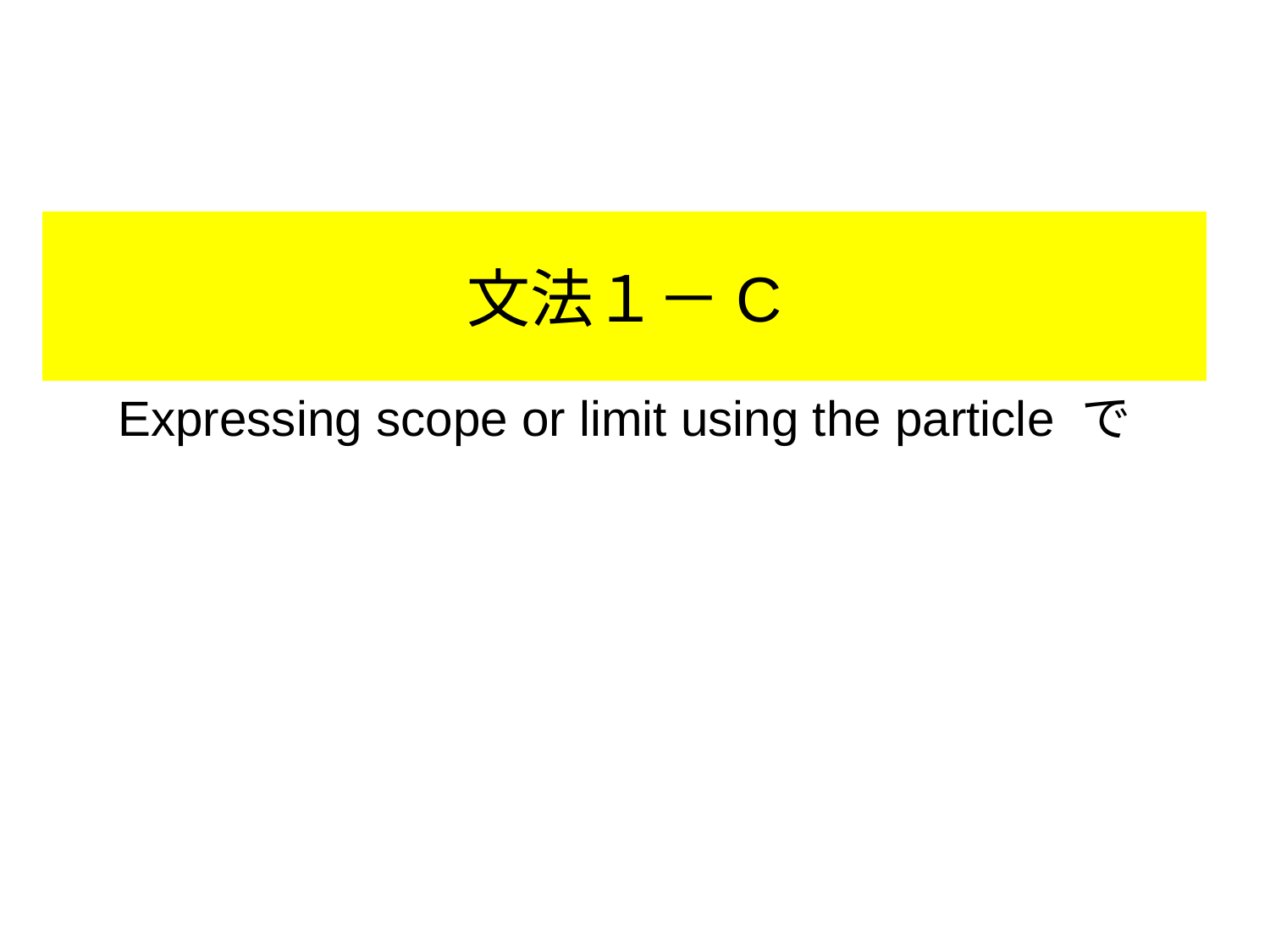

# 文法１－C
Expressing scope or limit using the particle で